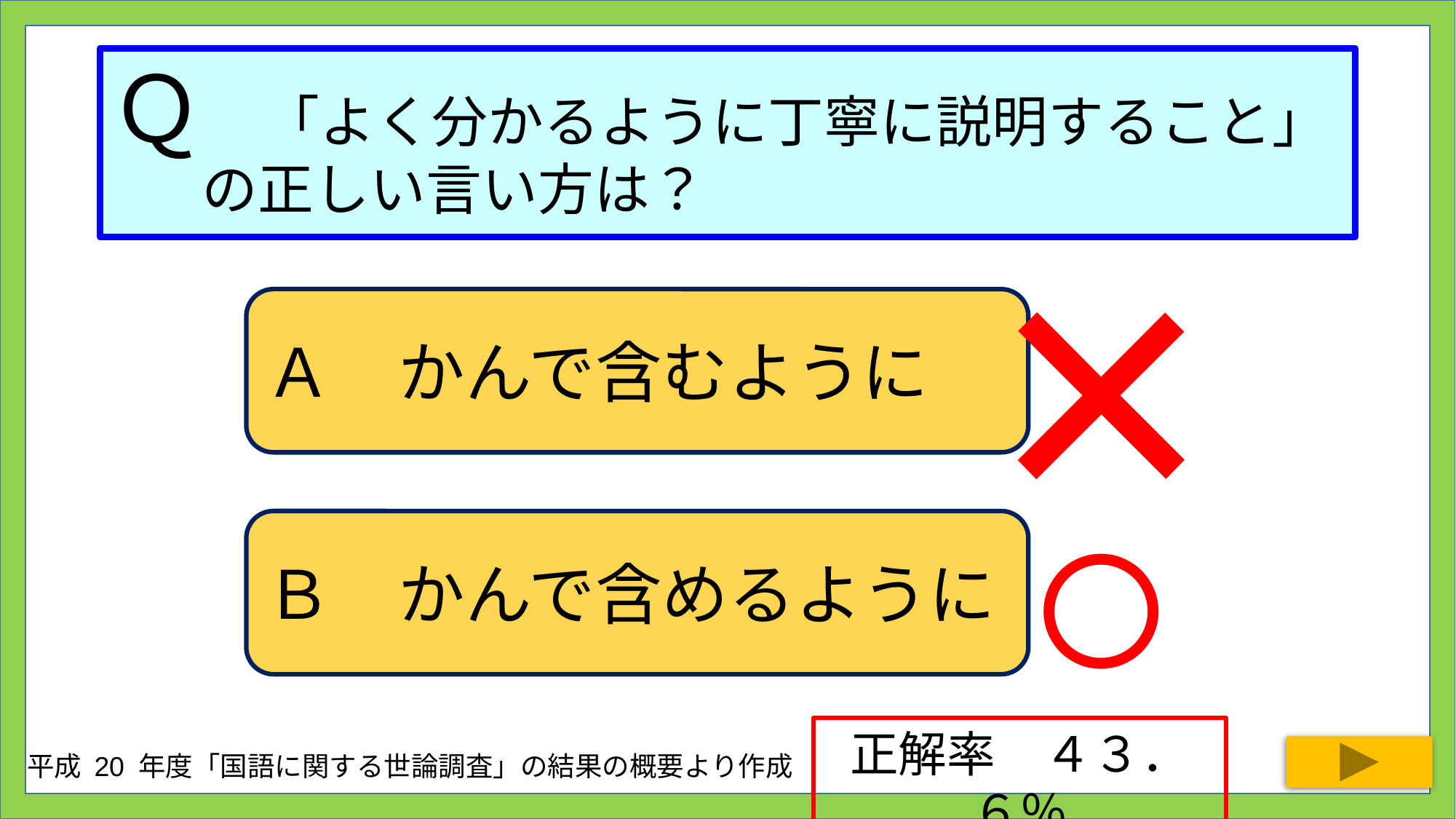

# Ｑ　「よく分かるように丁寧に説明すること」 の正しい言い方は？
×
Ａ　かんで含むように
○
Ｂ　かんで含めるように
正解率　４３．６％

平成 20 年度「国語に関する世論調査」の結果の概要より作成